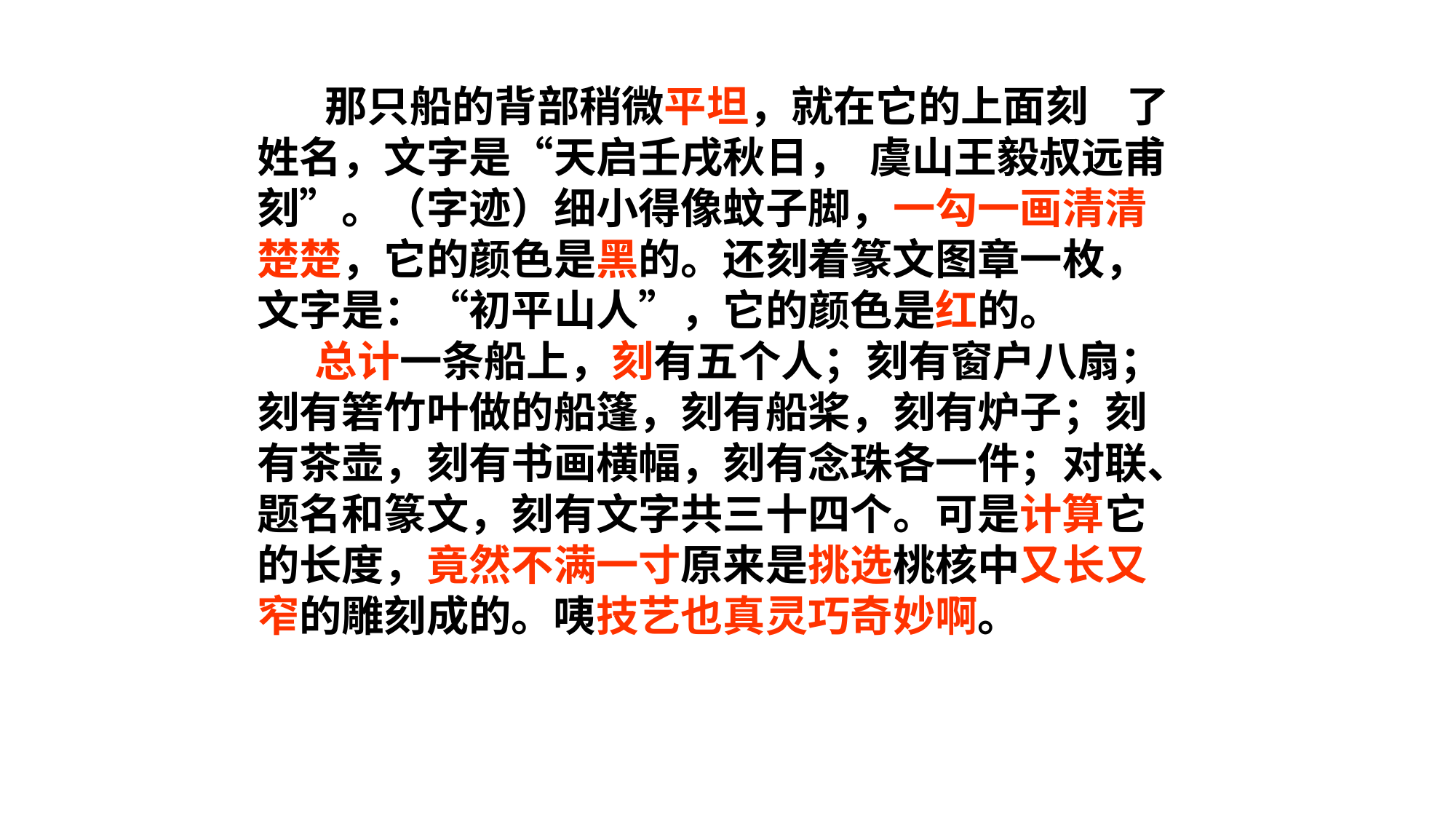

那只船的背部稍微平坦，就在它的上面刻    了姓名，文字是“天启壬戌秋日，  虞山王毅叔远甫刻”。（字迹）细小得像蚊子脚，一勾一画清清楚楚，它的颜色是黑的。还刻着篆文图章一枚，文字是：“初平山人”，它的颜色是红的。
      总计一条船上，刻有五个人；刻有窗户八扇；刻有箬竹叶做的船篷，刻有船桨，刻有炉子；刻有茶壶，刻有书画横幅，刻有念珠各一件；对联、题名和篆文，刻有文字共三十四个。可是计算它的长度，竟然不满一寸原来是挑选桃核中又长又窄的雕刻成的。咦技艺也真灵巧奇妙啊。